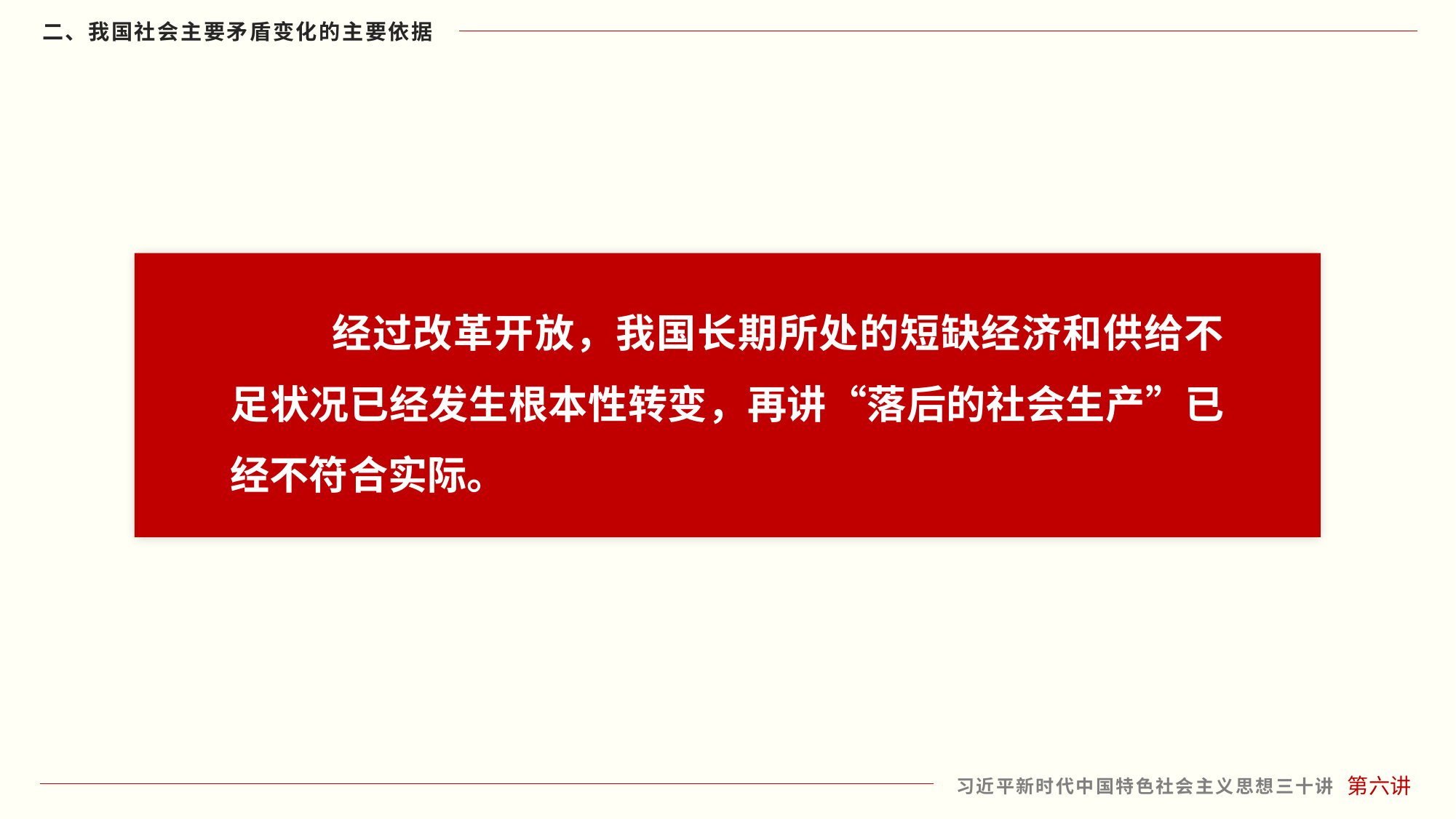

经过改革开放，我国长期所处的短缺经济和供给不足状况已经发生根本性转变，再讲“落后的社会生产”已经不符合实际。